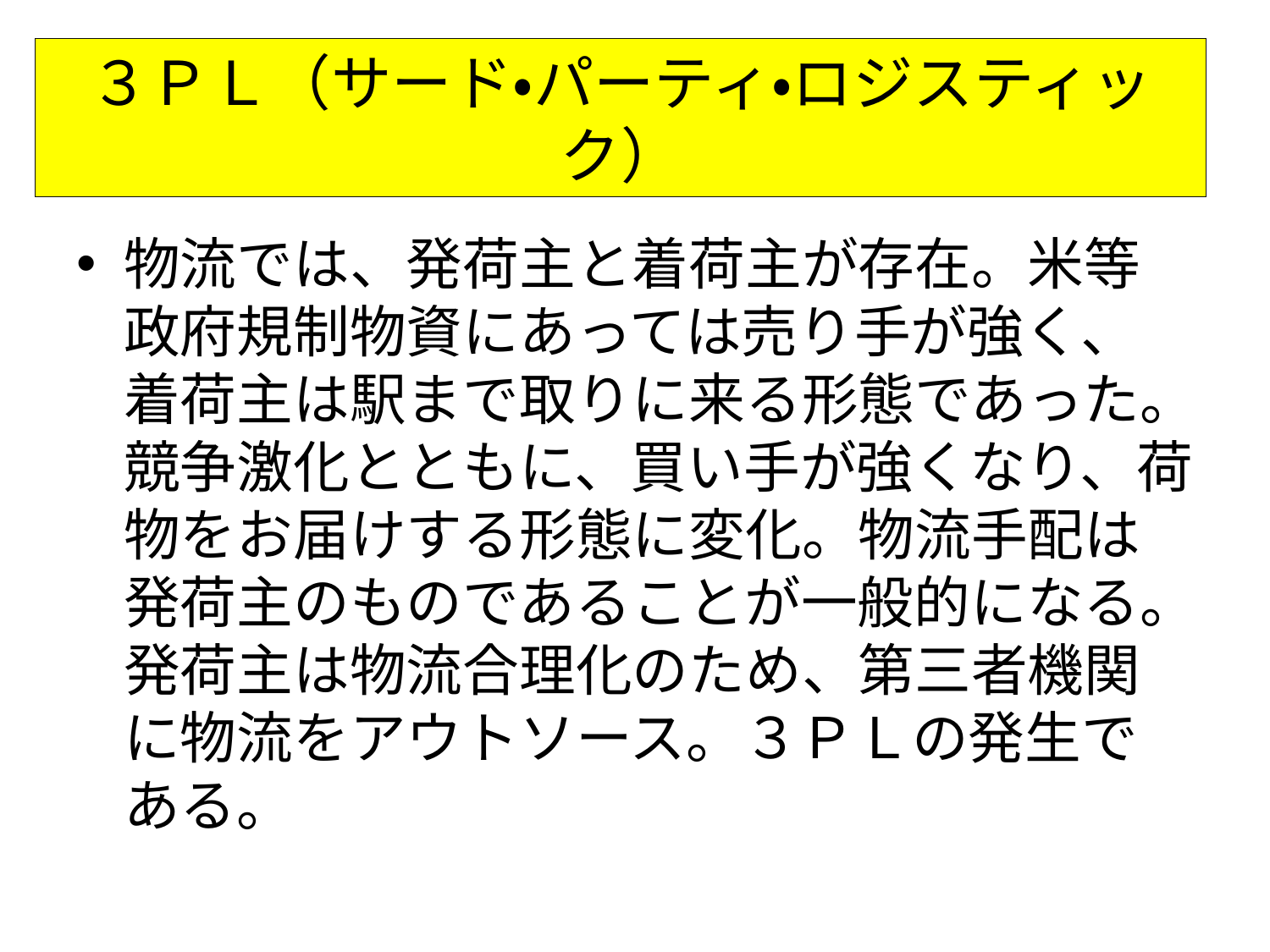

# ３ＰＬ（サード・パーティ・ロジスティック）
物流では、発荷主と着荷主が存在。米等政府規制物資にあっては売り手が強く、着荷主は駅まで取りに来る形態であった。競争激化とともに、買い手が強くなり、荷物をお届けする形態に変化。物流手配は発荷主のものであることが一般的になる。発荷主は物流合理化のため、第三者機関に物流をアウトソース。３ＰＬの発生である。